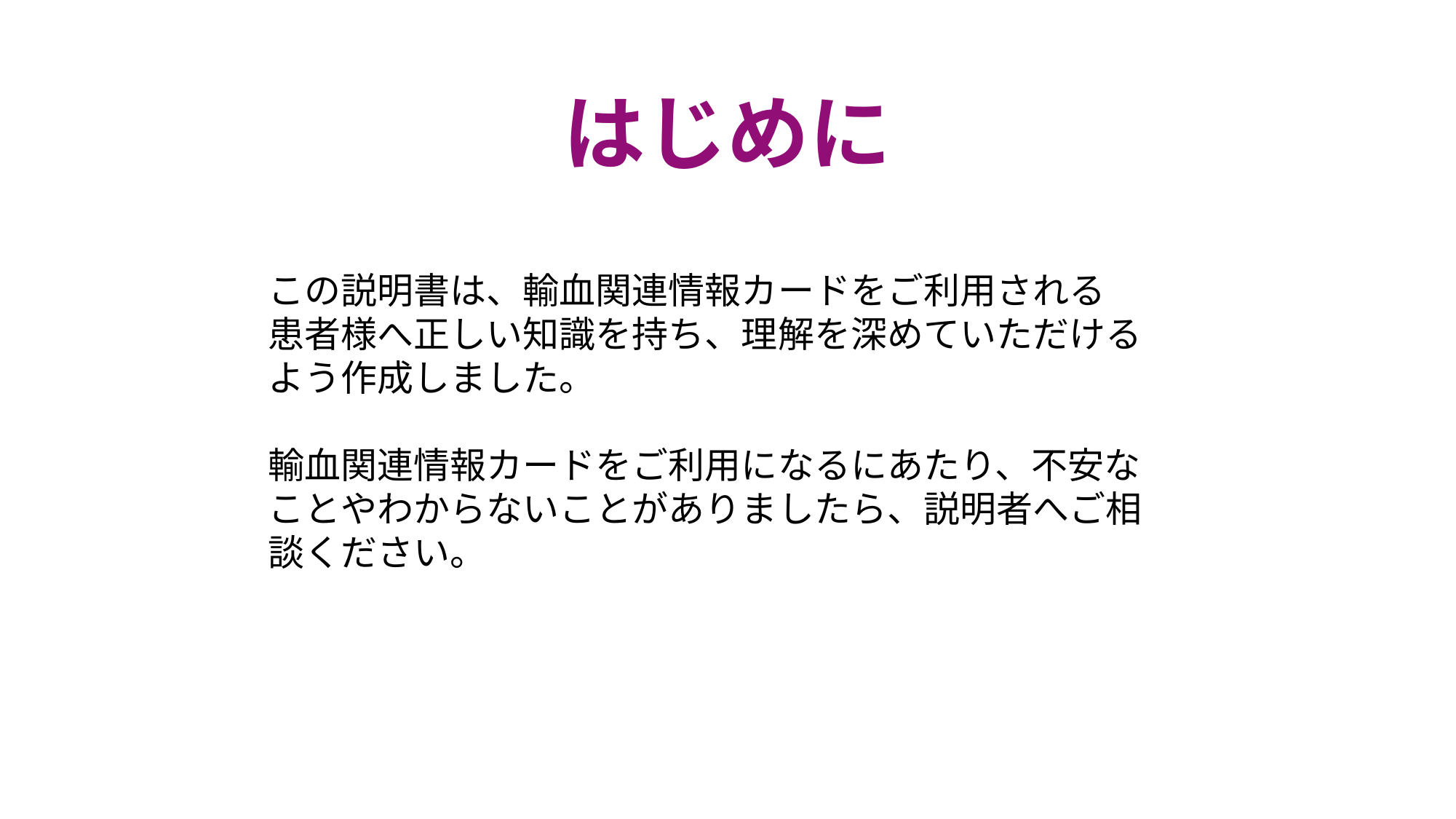

はじめに
この説明書は、輸血関連情報カードをご利用される　患者様へ正しい知識を持ち、理解を深めていただけるよう作成しました。

輸血関連情報カードをご利用になるにあたり、不安なことやわからないことがありましたら、説明者へご相談ください。